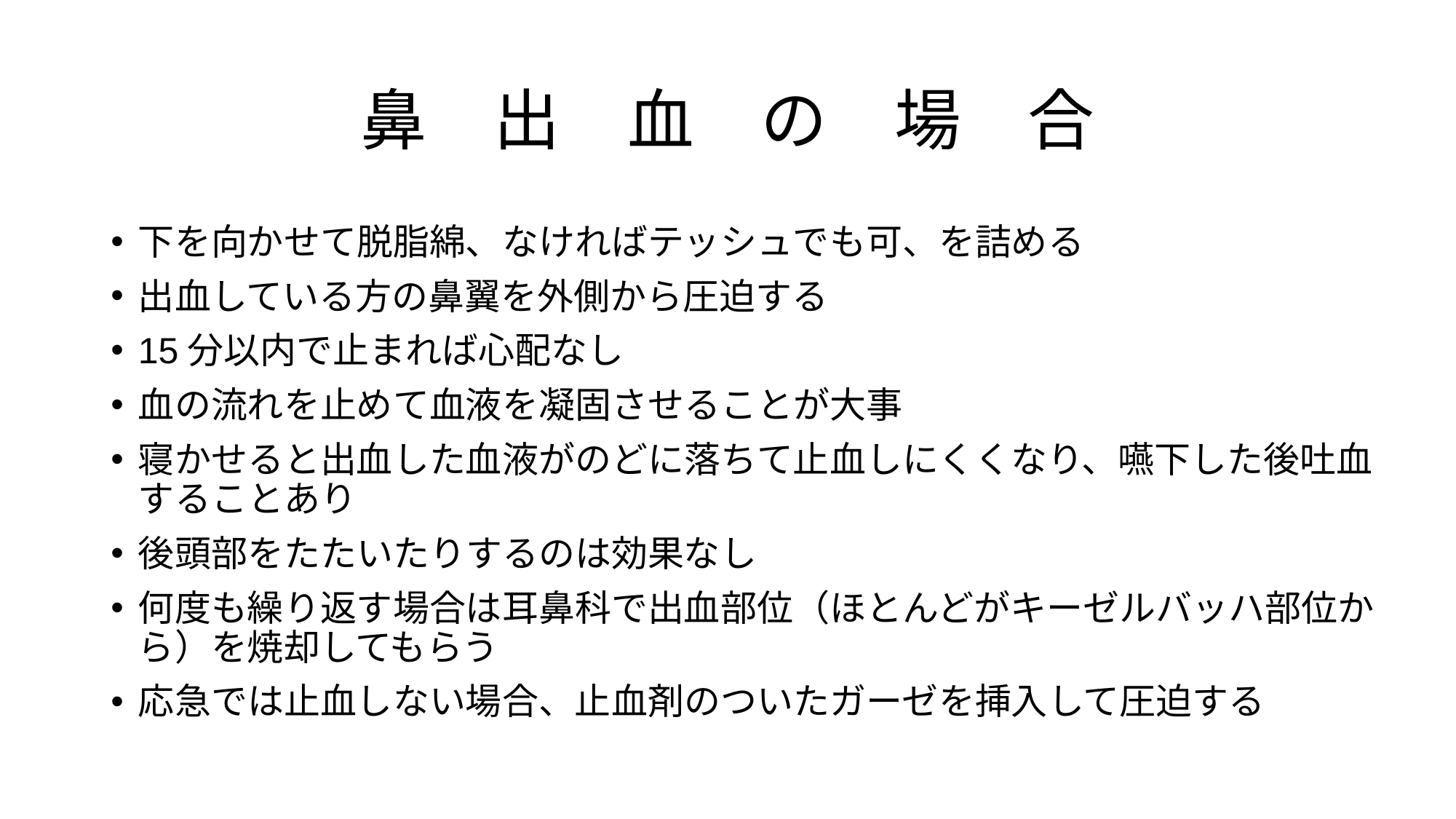

# 鼻　出　血　の　場　合
下を向かせて脱脂綿、なければテッシュでも可、を詰める
出血している方の鼻翼を外側から圧迫する
15分以内で止まれば心配なし
血の流れを止めて血液を凝固させることが大事
寝かせると出血した血液がのどに落ちて止血しにくくなり、嚥下した後吐血することあり
後頭部をたたいたりするのは効果なし
何度も繰り返す場合は耳鼻科で出血部位（ほとんどがキーゼルバッハ部位から）を焼却してもらう
応急では止血しない場合、止血剤のついたガーゼを挿入して圧迫する